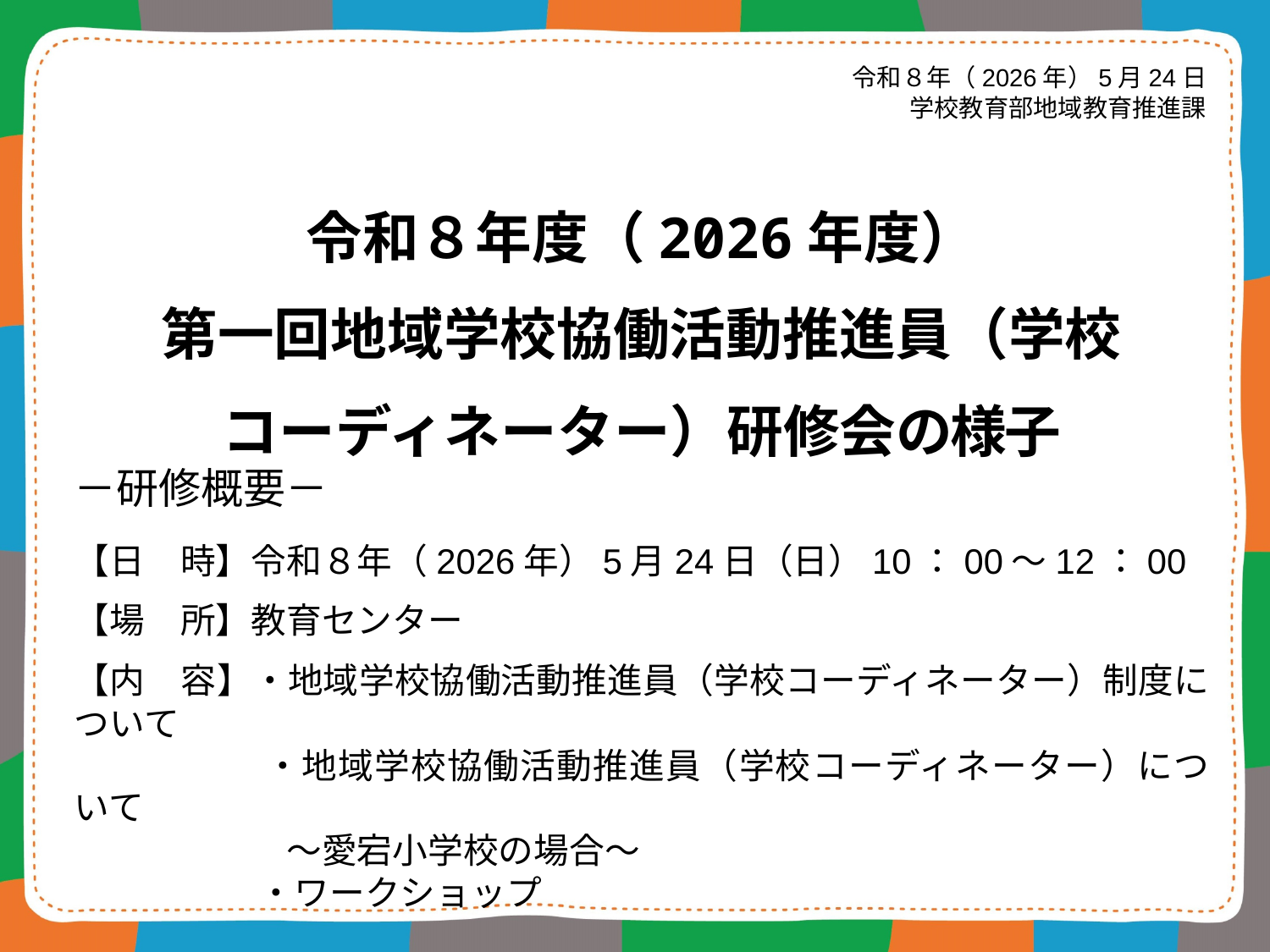

令和８年（2026年）5月24日
学校教育部地域教育推進課
# 令和８年度（2026年度） 第一回地域学校協働活動推進員（学校 コーディネーター）研修会の様子
－研修概要－

【日　時】令和８年（2026年）5月24日（日）10：00～12：00

【場　所】教育センター

【内　容】・地域学校協働活動推進員（学校コーディネーター）制度について
　　　　　 ・地域学校協働活動推進員（学校コーディネーター）について
　　　　　　～愛宕小学校の場合～
　　　　　 ・ワークショップ